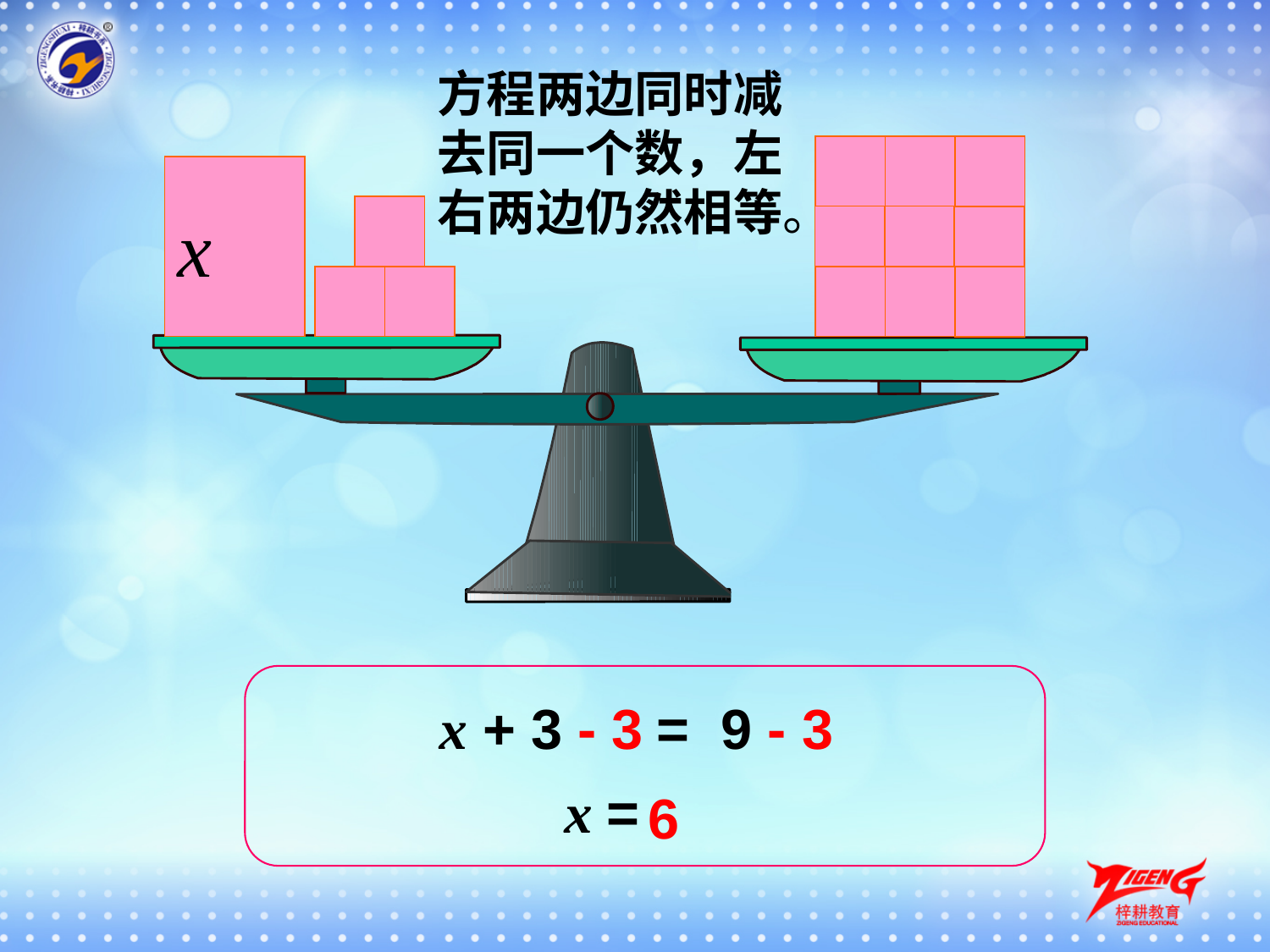

方程两边同时减去同一个数，左右两边仍然相等。

x

x + 3      =  9
        x =
- 3
- 3
6